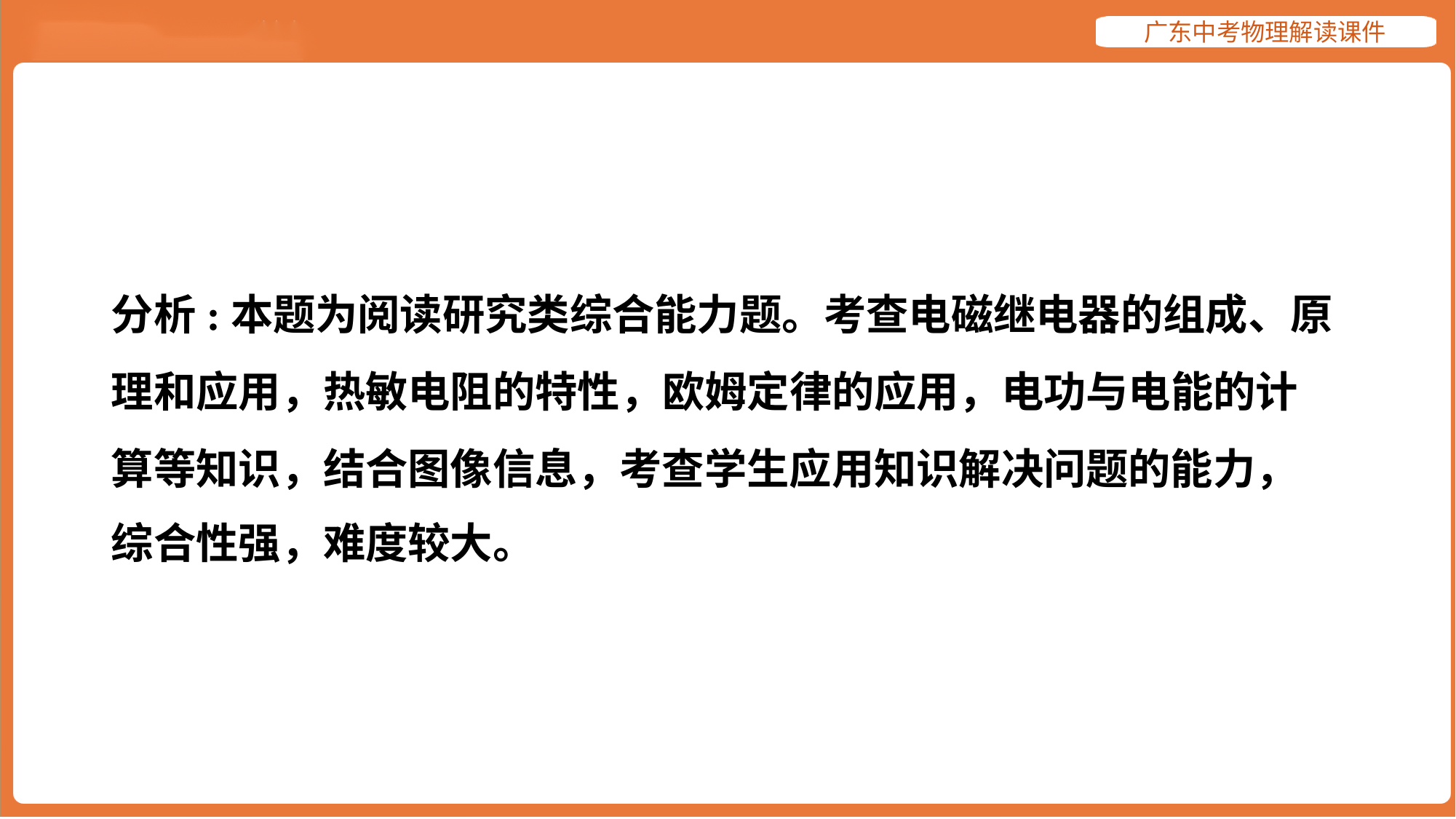

分析:本题为阅读研究类综合能力题。考查电磁继电器的组成、原
理和应用，热敏电阻的特性，欧姆定律的应用，电功与电能的计
算等知识，结合图像信息，考查学生应用知识解决问题的能力，
综合性强，难度较大。